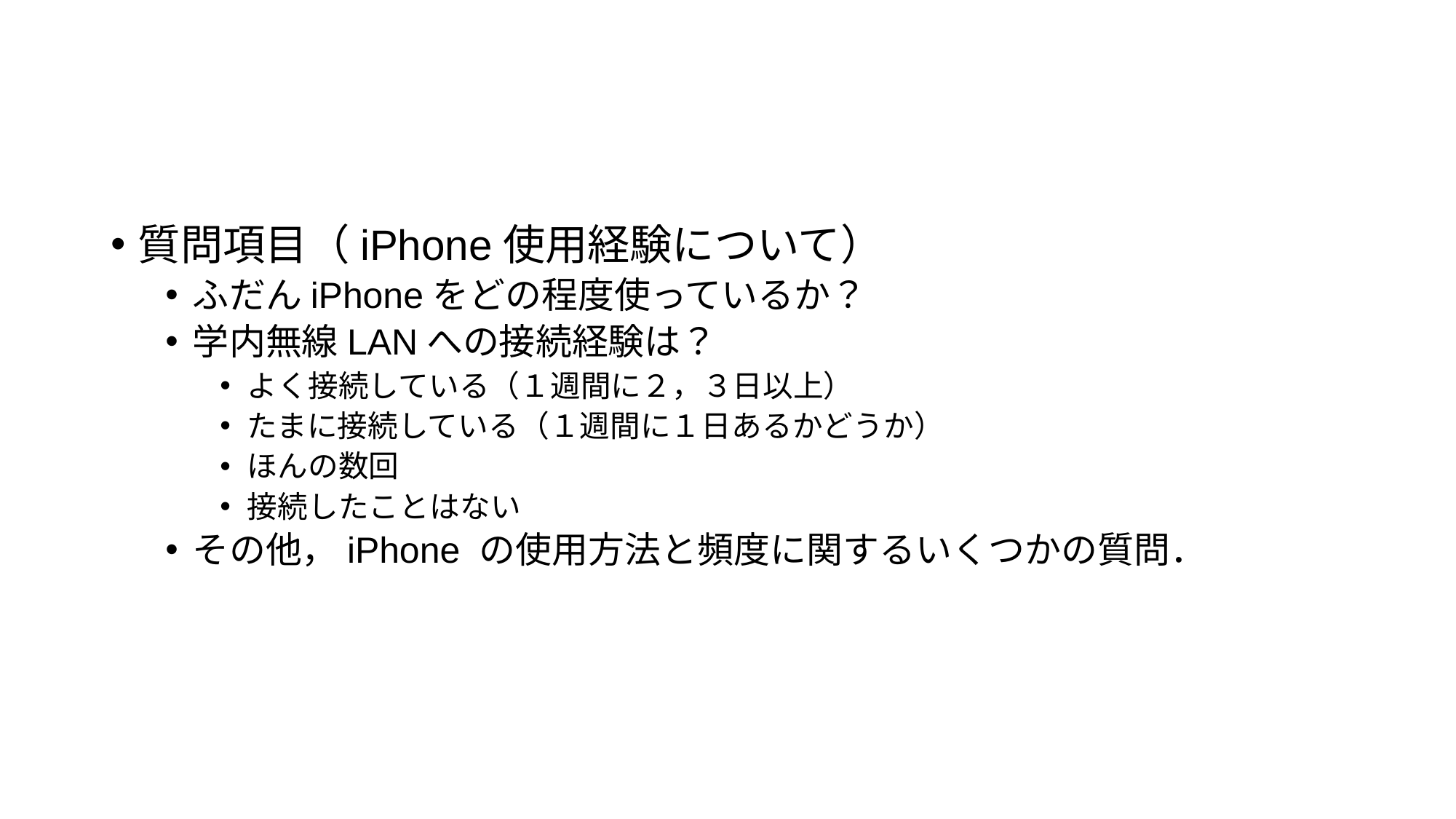

#
質問項目（iPhone使用経験について）
ふだんiPhoneをどの程度使っているか？
学内無線LANへの接続経験は？
よく接続している（１週間に２，３日以上）
たまに接続している（１週間に１日あるかどうか）
ほんの数回
接続したことはない
その他，iPhone の使用方法と頻度に関するいくつかの質問．